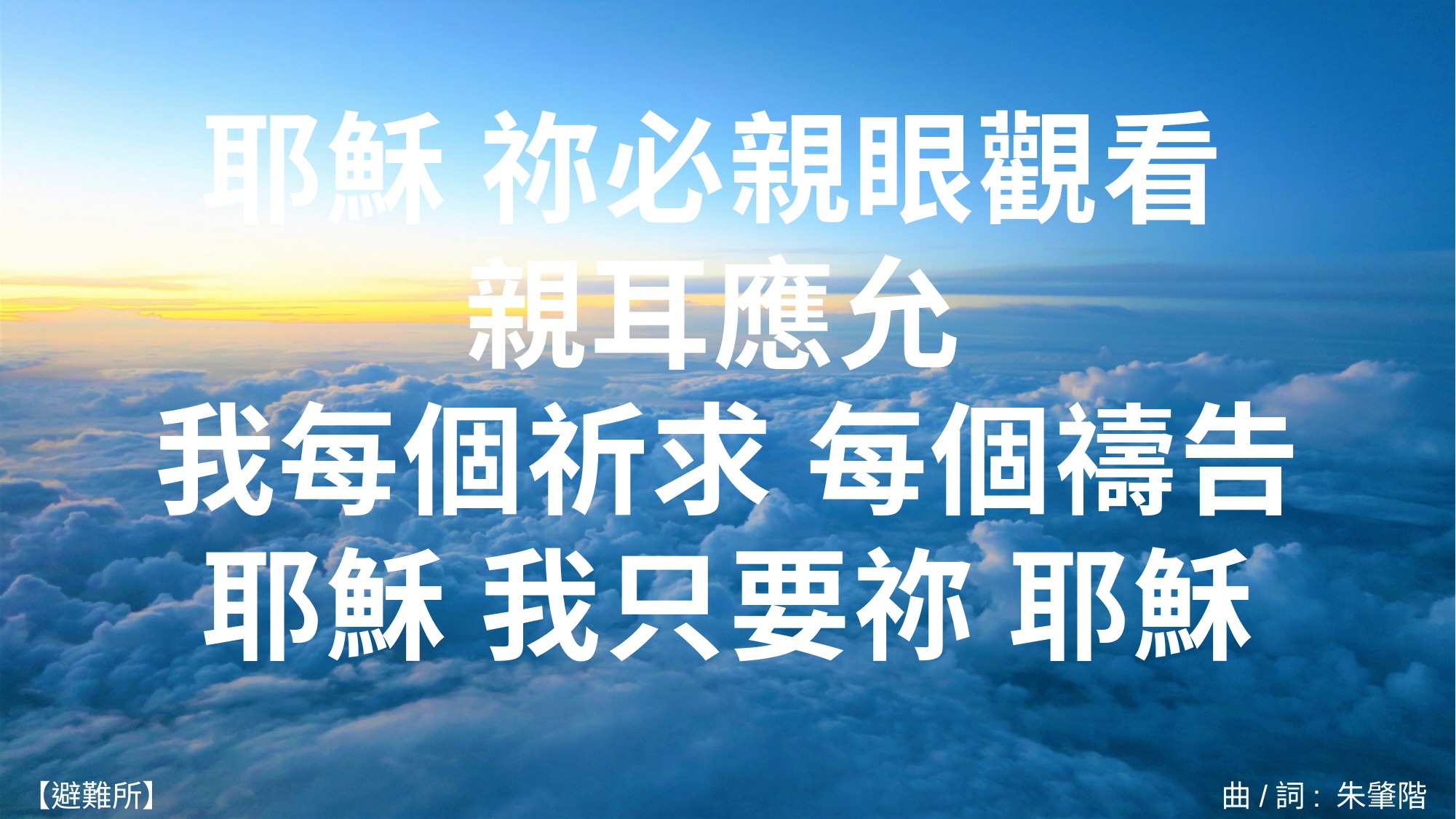

耶穌 祢必親眼觀看
親耳應允
我每個祈求 每個禱告
耶穌 我只要祢 耶穌
【避難所】						                                                         	曲/詞: 朱肇階